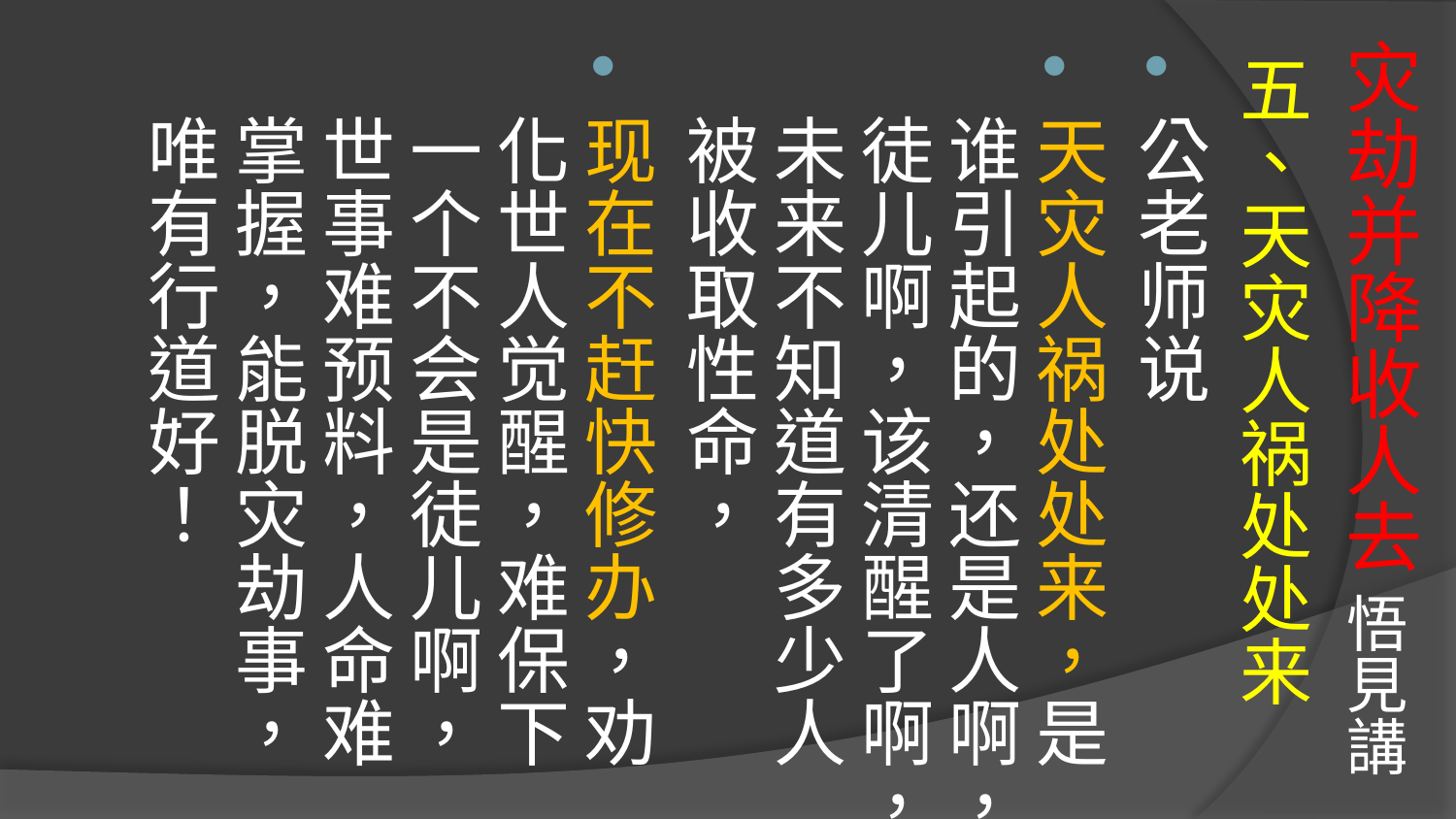

# 灾劫并降收人去 悟見講
五、天灾人祸处处来
公老师说
天灾人祸处处来，是谁引起的，还是人啊，徒儿啊，该清醒了啊，未来不知道有多少人被收取性命，
现在不赶快修办，劝化世人觉醒，难保下一个不会是徒儿啊，世事难预料，人命难掌握，能脱灾劫事，唯有行道好！